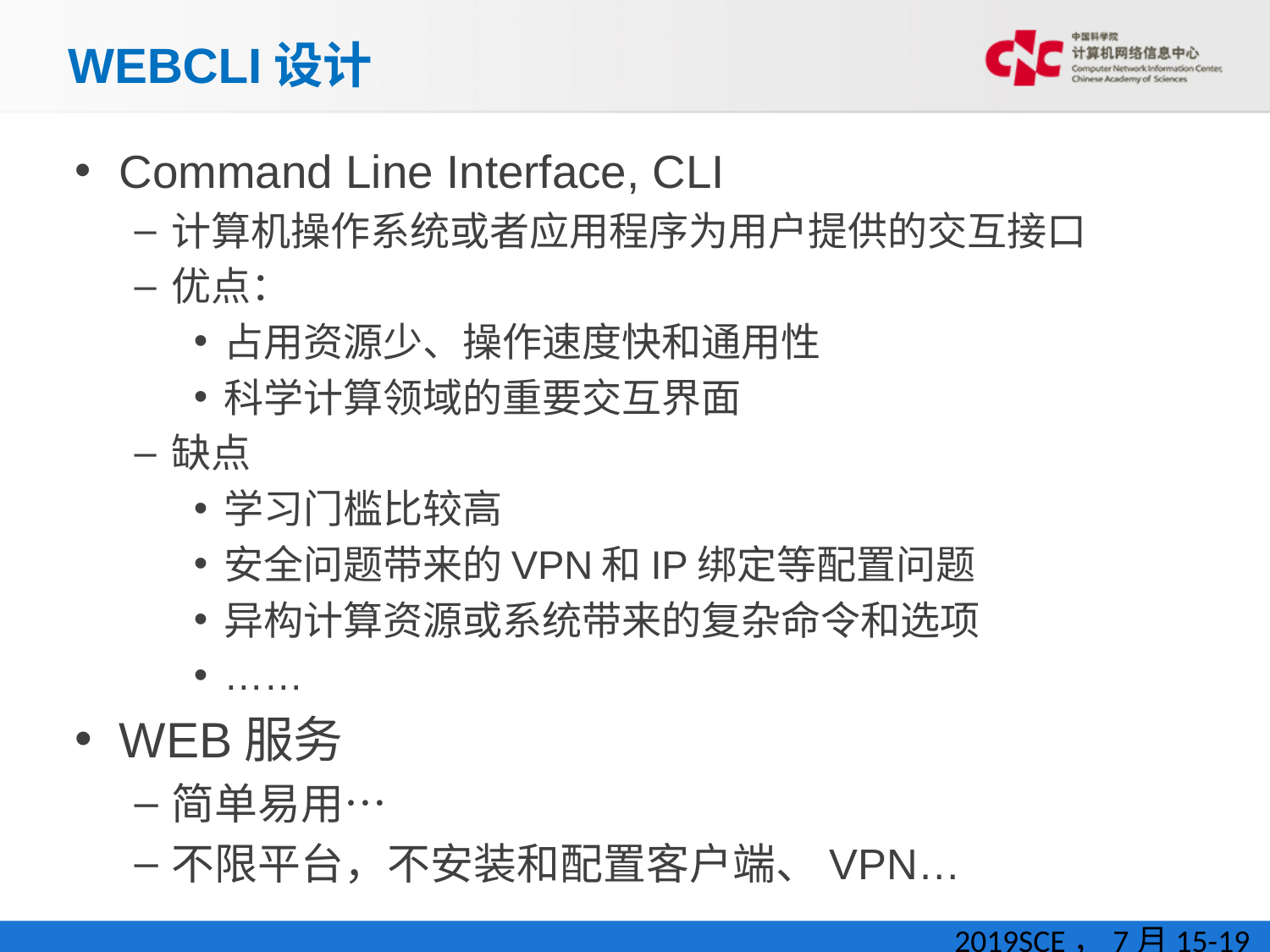

# WEBCLI设计
Command Line Interface, CLI
计算机操作系统或者应用程序为用户提供的交互接口
优点：
占用资源少、操作速度快和通用性
科学计算领域的重要交互界面
缺点
学习门槛比较高
安全问题带来的VPN和IP绑定等配置问题
异构计算资源或系统带来的复杂命令和选项
……
WEB服务
简单易用…
不限平台，不安装和配置客户端、VPN…